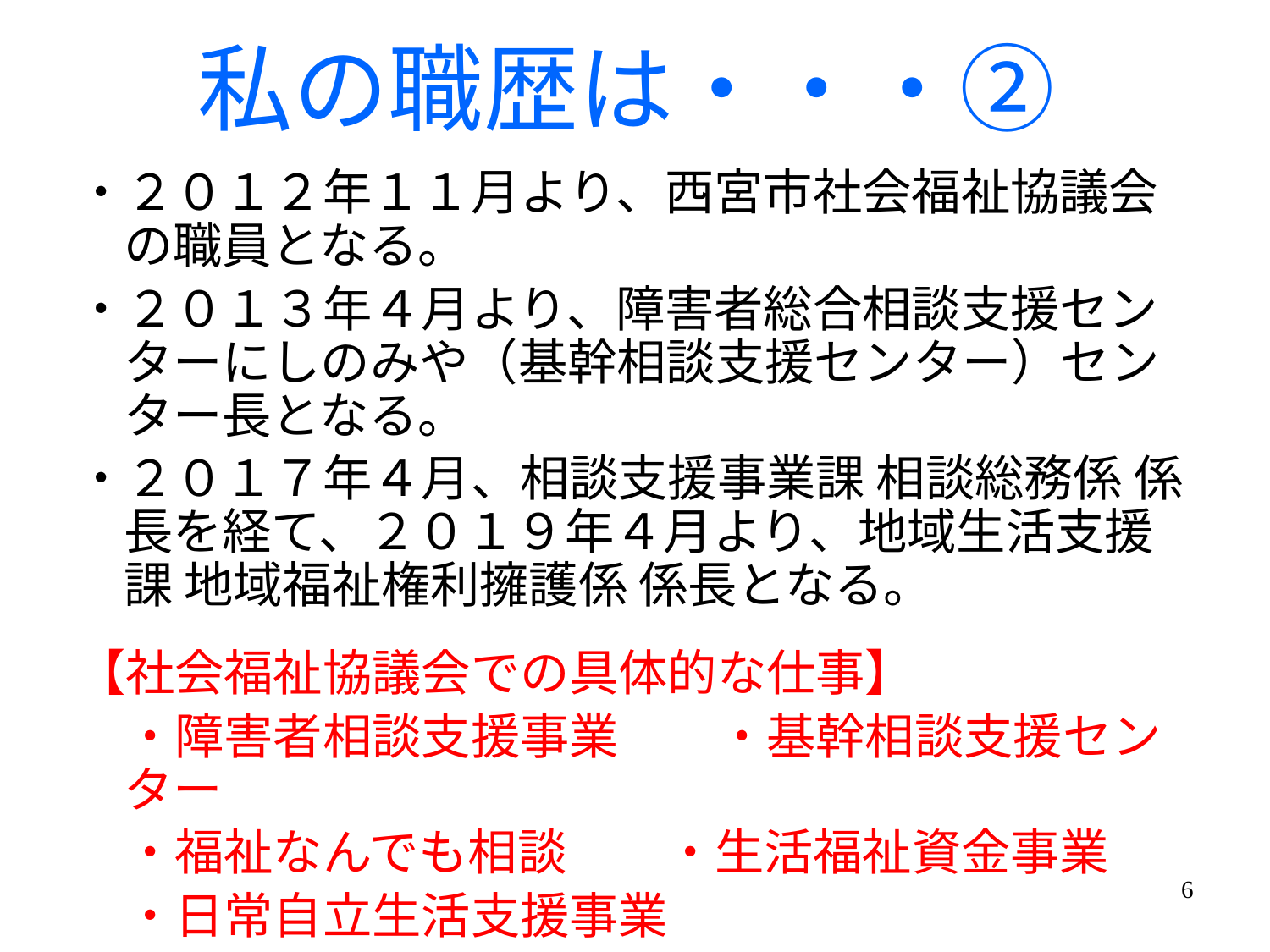

# 私の職歴は・・・②
・２０１２年１１月より、西宮市社会福祉協議会の職員となる。
・２０１３年４月より、障害者総合相談支援センターにしのみや（基幹相談支援センター）センター長となる。
・２０１７年４月、相談支援事業課 相談総務係 係長を経て、２０１９年４月より、地域生活支援課 地域福祉権利擁護係 係長となる。

【社会福祉協議会での具体的な仕事】
　・障害者相談支援事業　　・基幹相談支援センター
　・福祉なんでも相談　　・生活福祉資金事業
　・日常自立生活支援事業
　・障害理解推進事業（あいサポート運動事業等）
6